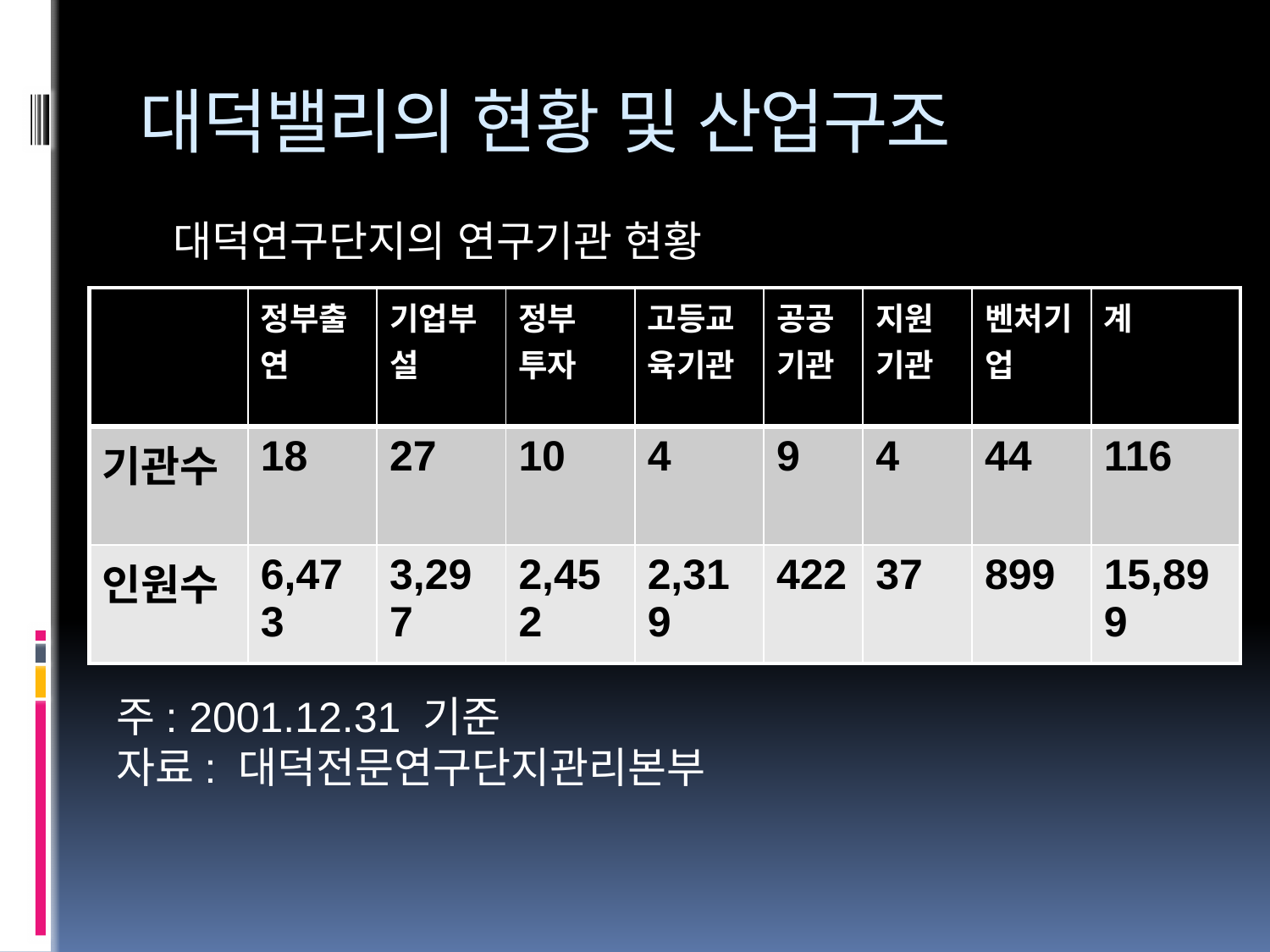

# 대덕밸리의 현황 및 산업구조
대덕연구단지의 연구기관 현황
|  | 정부출연 | 기업부설 | 정부 투자 | 고등교육기관 | 공공기관 | 지원기관 | 벤처기업 | 계 |
| --- | --- | --- | --- | --- | --- | --- | --- | --- |
| 기관수 | 18 | 27 | 10 | 4 | 9 | 4 | 44 | 116 |
| 인원수 | 6,473 | 3,297 | 2,452 | 2,319 | 422 | 37 | 899 | 15,899 |
주: 2001.12.31 기준
자료: 대덕전문연구단지관리본부